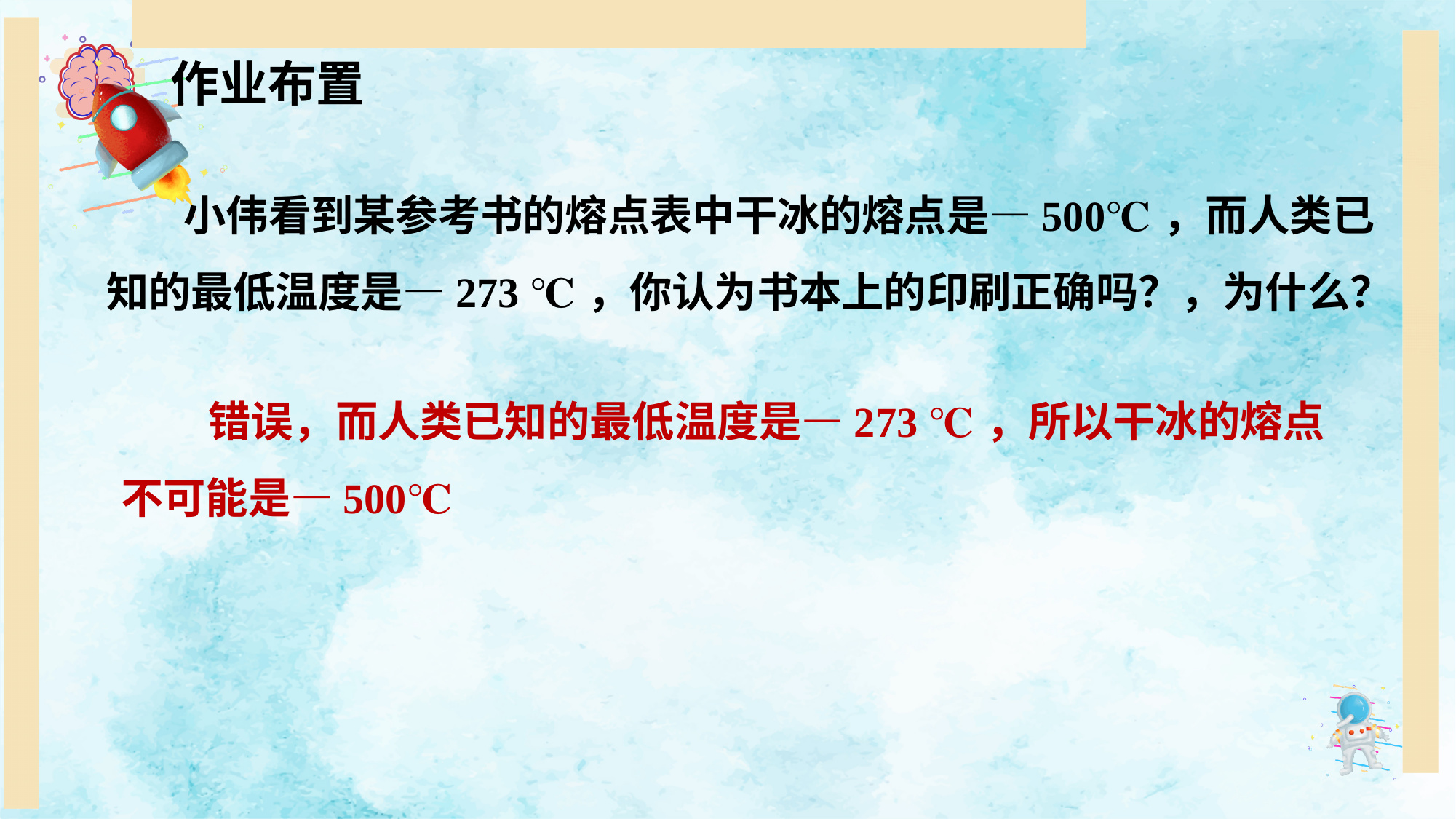

作业布置
       小伟看到某参考书的熔点表中干冰的熔点是—500℃，而人类已知的最低温度是—273 ℃，你认为书本上的印刷正确吗？，为什么？
        错误，而人类已知的最低温度是—273 ℃，所以干冰的熔点不可能是—500℃